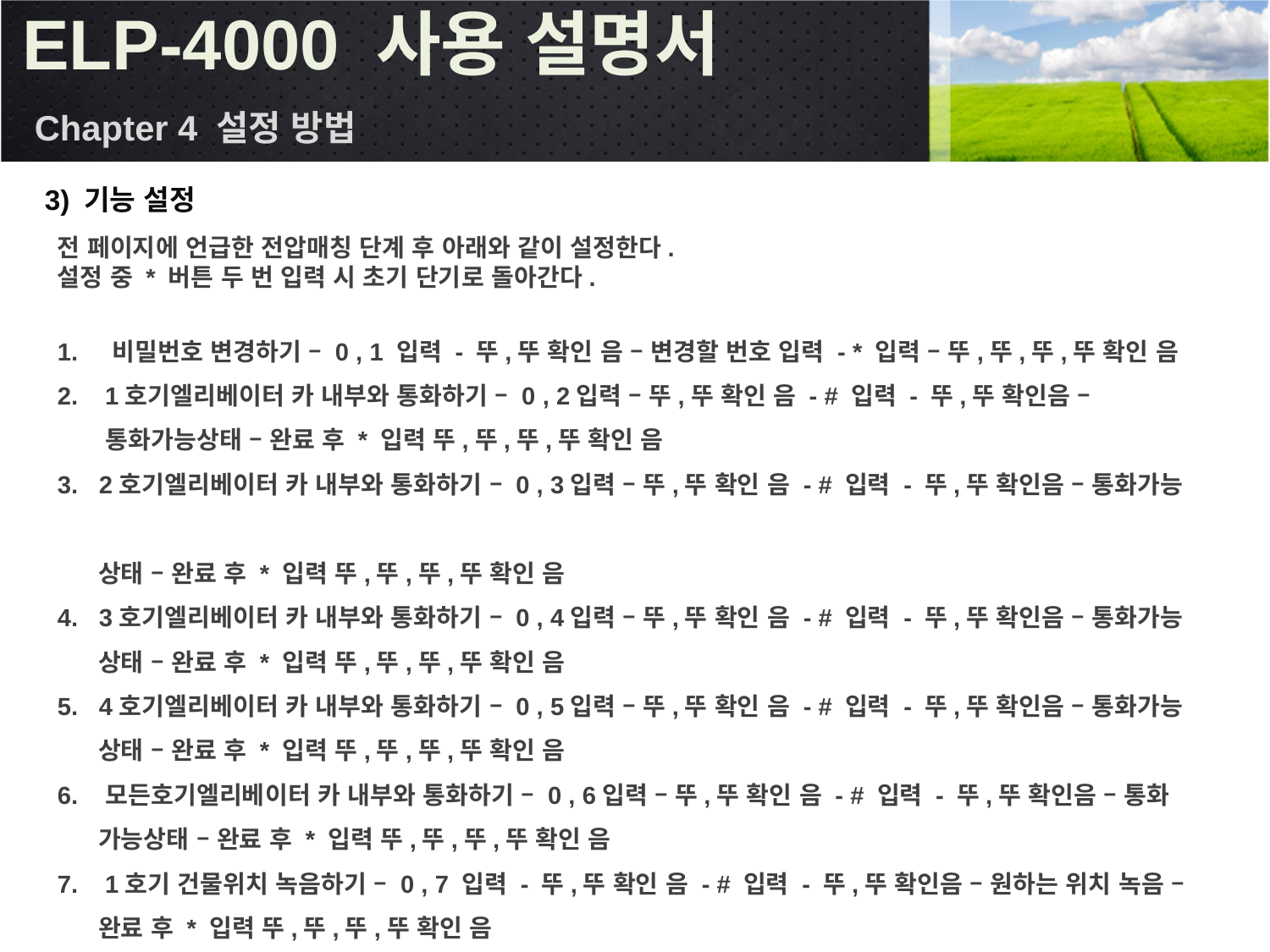

ELP-4000 사용 설명서
Chapter 4 설정 방법
3) 기능 설정
전 페이지에 언급한 전압매칭 단계 후 아래와 같이 설정한다.
설정 중 * 버튼 두 번 입력 시 초기 단기로 돌아간다.

1.    비밀번호 변경하기 – 0 , 1 입력 - 뚜,뚜 확인 음 – 변경할 번호 입력 - * 입력 – 뚜,뚜,뚜,뚜 확인 음
1호기엘리베이터 카 내부와 통화하기 – 0 , 2입력 – 뚜,뚜 확인 음 - # 입력 - 뚜,뚜 확인음 – 통화가능상태 – 완료 후 * 입력 뚜,뚜,뚜,뚜 확인 음
3.   2호기엘리베이터 카 내부와 통화하기 – 0 , 3입력 – 뚜,뚜 확인 음 - # 입력 - 뚜,뚜 확인음 – 통화가능
     상태 – 완료 후 * 입력 뚜,뚜,뚜,뚜 확인 음
4.   3호기엘리베이터 카 내부와 통화하기 – 0 , 4입력 – 뚜,뚜 확인 음 - # 입력 - 뚜,뚜 확인음 – 통화가능
     상태 – 완료 후 * 입력 뚜,뚜,뚜,뚜 확인 음
5.   4호기엘리베이터 카 내부와 통화하기 – 0 , 5입력 – 뚜,뚜 확인 음 - # 입력 - 뚜,뚜 확인음 – 통화가능
     상태 – 완료 후 * 입력 뚜,뚜,뚜,뚜 확인 음
6.   모든호기엘리베이터 카 내부와 통화하기 – 0 , 6입력 – 뚜,뚜 확인 음 - # 입력 - 뚜,뚜 확인음 – 통화
     가능상태 – 완료 후 * 입력 뚜,뚜,뚜,뚜 확인 음
1호기 건물위치 녹음하기 – 0 , 7 입력 - 뚜,뚜 확인 음 - # 입력 - 뚜,뚜 확인음 – 원하는 위치 녹음 –
     완료 후 * 입력 뚜,뚜,뚜,뚜 확인 음